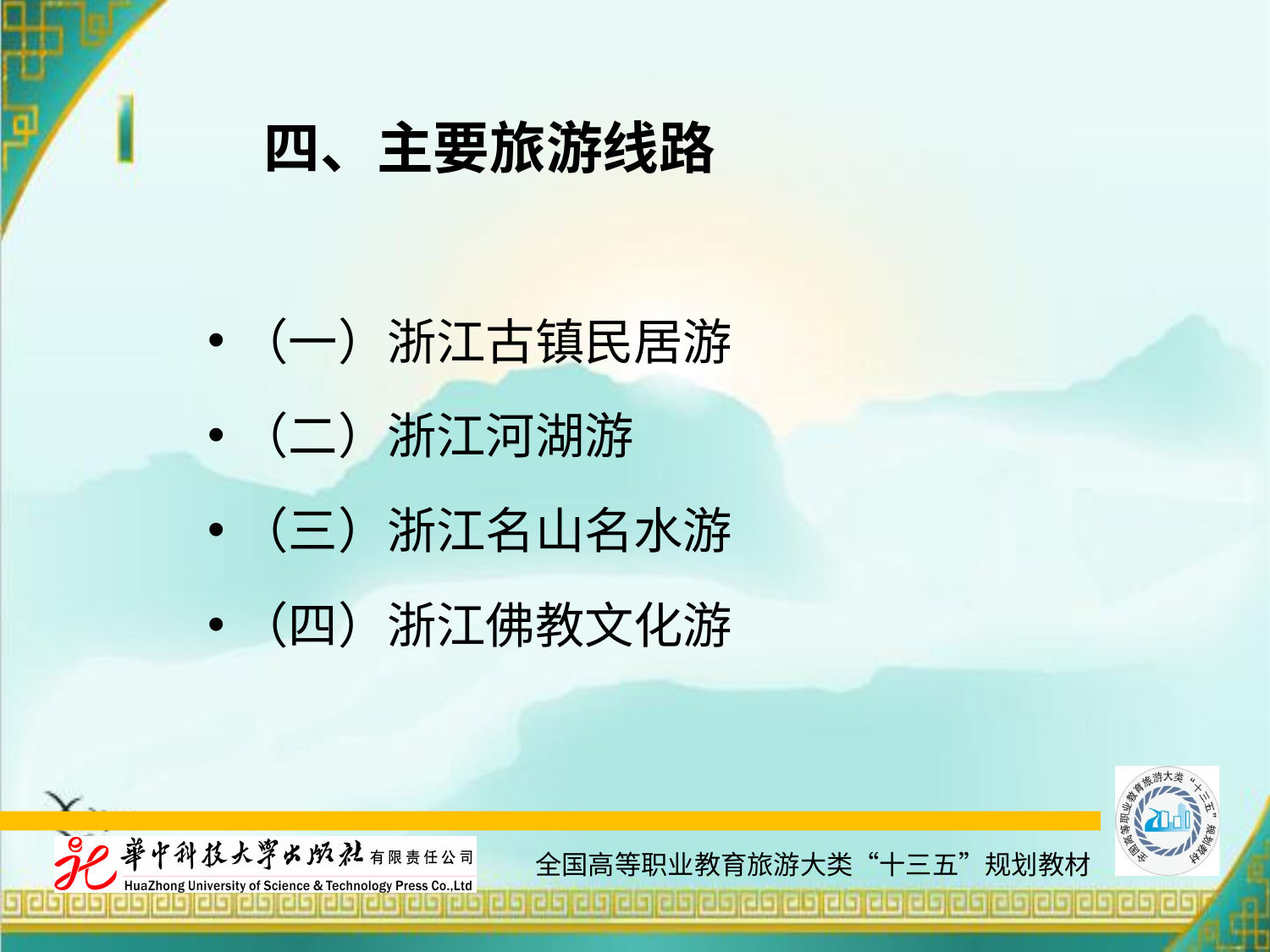

# 四、主要旅游线路
（一）浙江古镇民居游
（二）浙江河湖游
（三）浙江名山名水游
（四）浙江佛教文化游